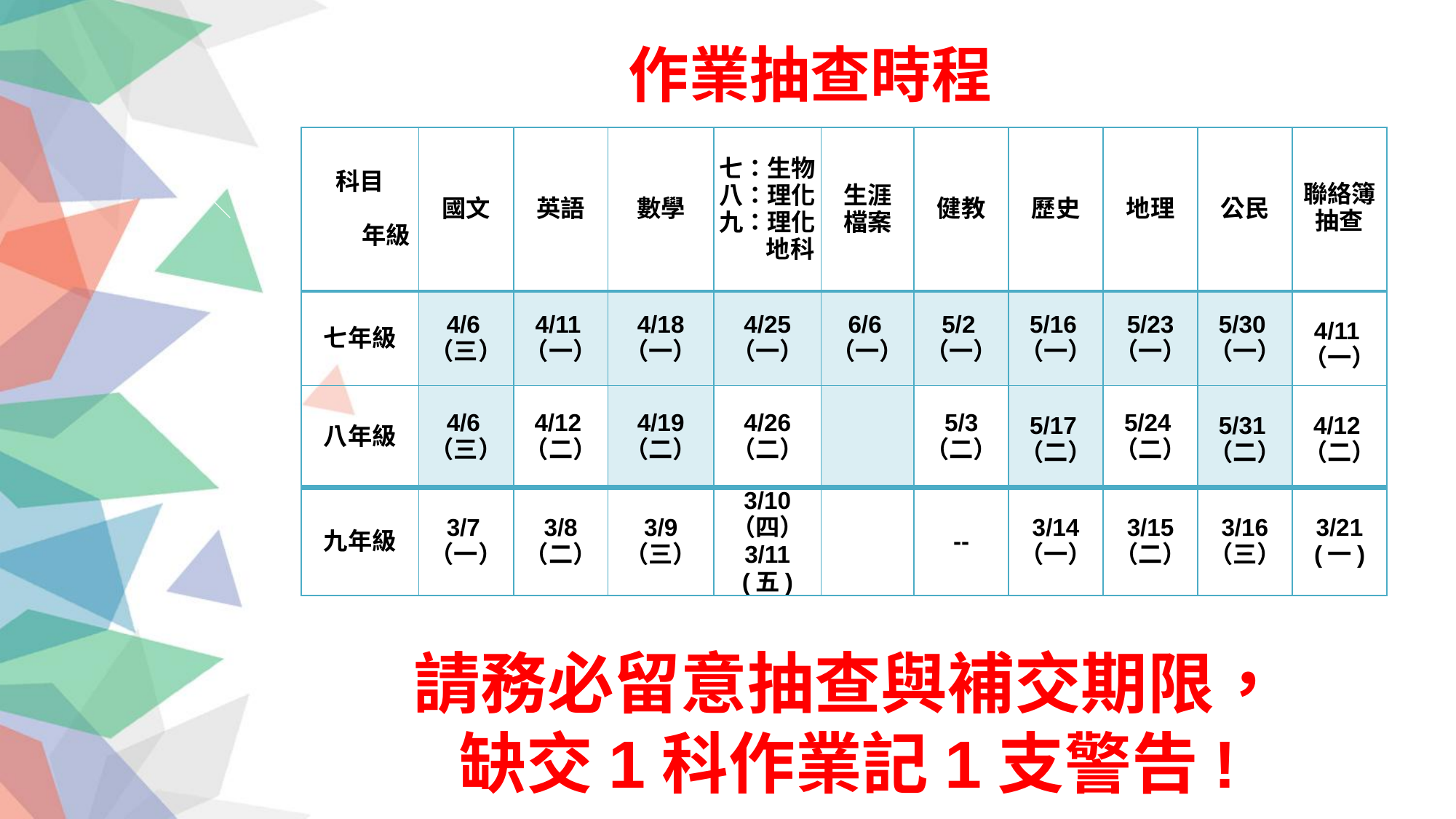

# 作業抽查時程
| 科目 年級 | 國文 | 英語 | 數學 | 七：生物 八：理化 九：理化 地科 | 生涯 檔案 | 健教 | 歷史 | 地理 | 公民 | 聯絡簿 抽查 |
| --- | --- | --- | --- | --- | --- | --- | --- | --- | --- | --- |
| 七年級 | 4/6（三） | 4/11（一） | 4/18 （一） | 4/25 （一） | 6/6（一） | 5/2（一） | 5/16（一） | 5/23 （一） | 5/30（一） | 4/11（一） |
| 八年級 | 4/6（三） | 4/12（二） | 4/19 （二） | 4/26 （二） |  | 5/3 （二） | 5/17（二） | 5/24（二） | 5/31（二） | 4/12（二） |
| 九年級 | 3/7（一） | 3/8 （二） | 3/9 （三） | 3/10 （四） 3/11 (五) |  | -- | 3/14 （一） | 3/15 （二） | 3/16 （三） | 3/21 (一) |

請務必留意抽查與補交期限，
缺交1科作業記1支警告!